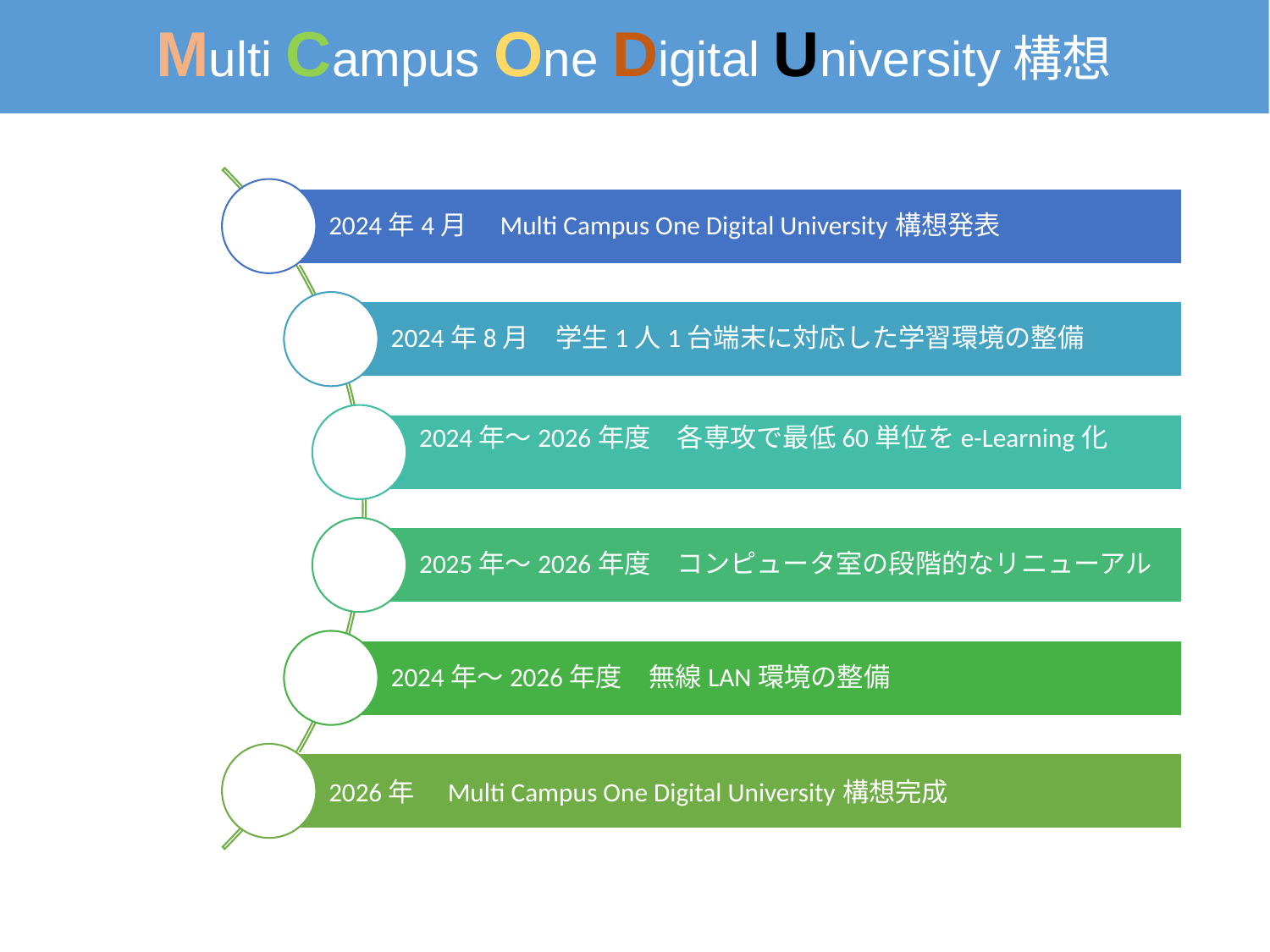

Multi Campus One Digital University構想
2024年4月　Multi Campus One Digital University構想発表
2024年8月　学生1人1台端末に対応した学習環境の整備
2024年～2026年度　各専攻で最低60単位をe-Learning化
2025年～2026年度　コンピュータ室の段階的なリニューアル
2024年～2026年度　無線LAN環境の整備
2026年　Multi Campus One Digital University構想完成